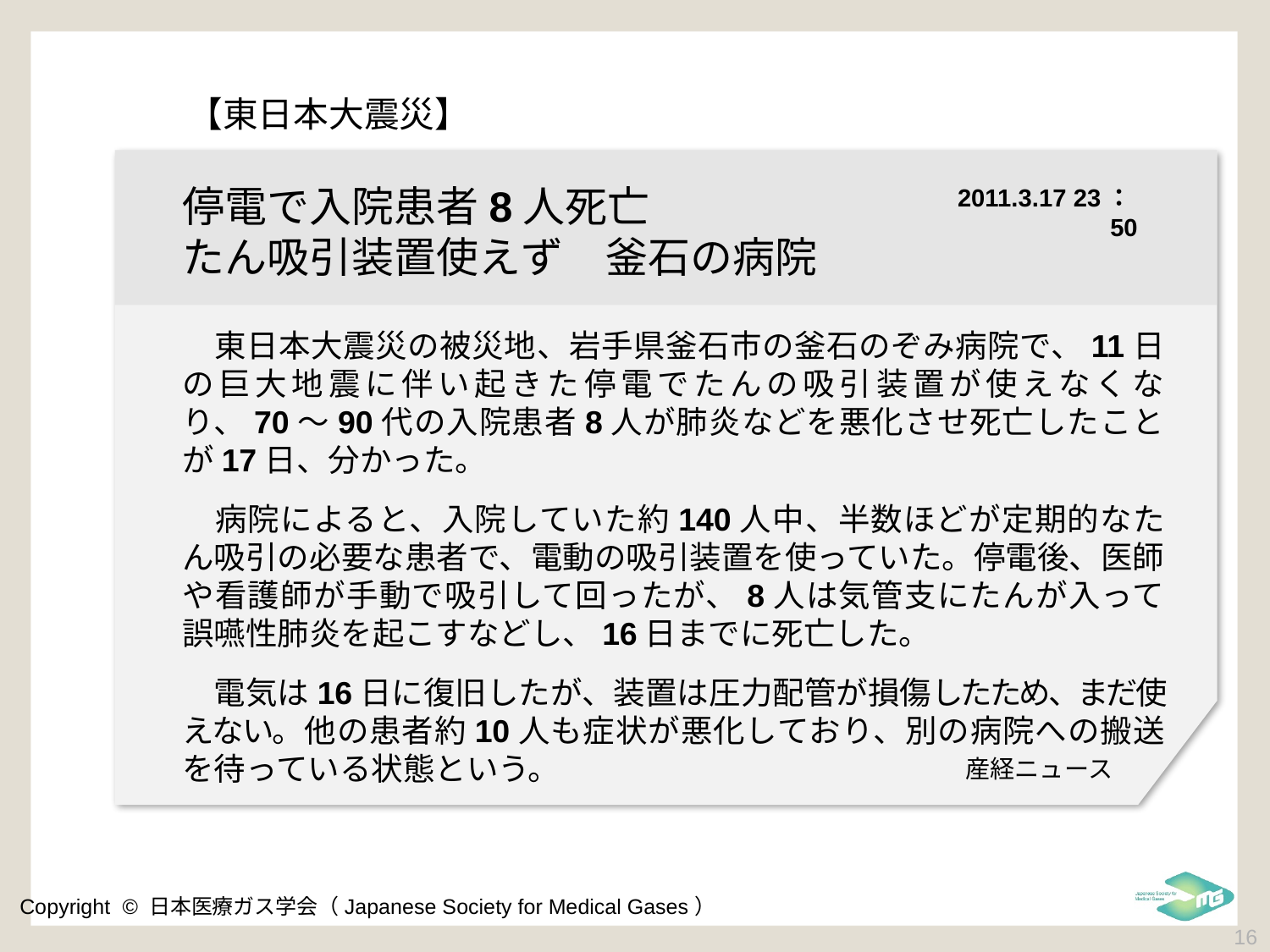

【東日本大震災】

停電で入院患者8人死亡
たん吸引装置使えず　釜石の病院
2011.3.17 23：50
　東日本大震災の被災地、岩手県釜石市の釜石のぞみ病院で、11日の巨大地震に伴い起きた停電でたんの吸引装置が使えなくなり、70〜90代の入院患者8人が肺炎などを悪化させ死亡したことが17日、分かった。
　病院によると、入院していた約140人中、半数ほどが定期的なたん吸引の必要な患者で、電動の吸引装置を使っていた。停電後、医師や看護師が手動で吸引して回ったが、8人は気管支にたんが入って誤嚥性肺炎を起こすなどし、16日までに死亡した。
　電気は16日に復旧したが、装置は圧力配管が損傷したため、まだ使えない。他の患者約10人も症状が悪化しており、別の病院への搬送を待っている状態という。
産経ニュース
 16